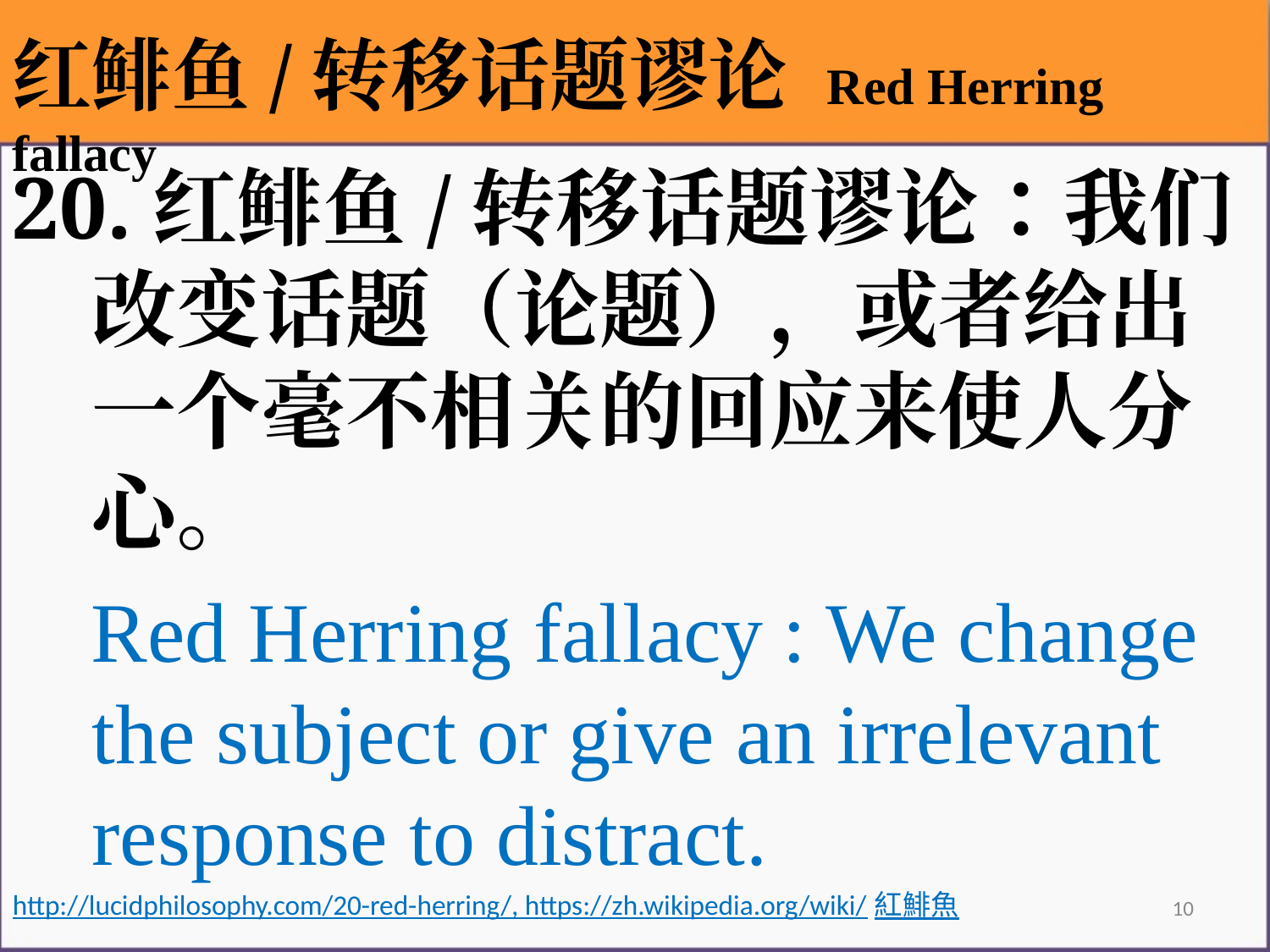

红鲱鱼/转移话题谬论 Red Herring fallacy

20.红鲱鱼/转移话题谬论：我们改变话题（论题），或者给出一个毫不相关的回应来使人分心。
Red Herring fallacy : We change the subject or give an irrelevant response to distract.
http://lucidphilosophy.com/20-red-herring/, https://zh.wikipedia.org/wiki/紅鯡魚
10